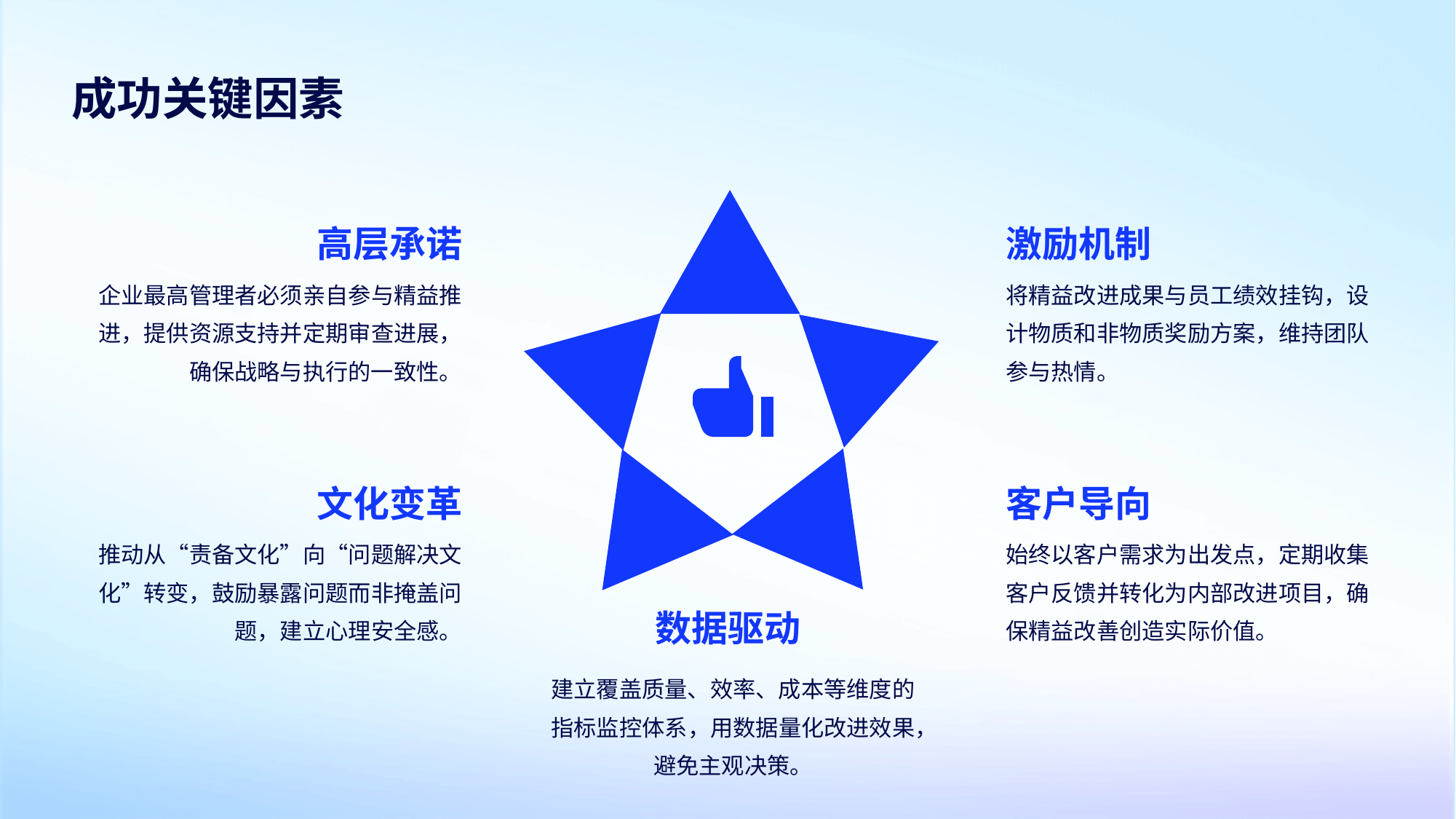

成功关键因素

高层承诺
激励机制
企业最高管理者必须亲自参与精益推进，提供资源支持并定期审查进展，确保战略与执行的一致性。
将精益改进成果与员工绩效挂钩，设计物质和非物质奖励方案，维持团队参与热情。

文化变革
客户导向

推动从“责备文化”向“问题解决文化”转变，鼓励暴露问题而非掩盖问题，建立心理安全感。
始终以客户需求为出发点，定期收集客户反馈并转化为内部改进项目，确保精益改善创造实际价值。
数据驱动
建立覆盖质量、效率、成本等维度的指标监控体系，用数据量化改进效果，避免主观决策。